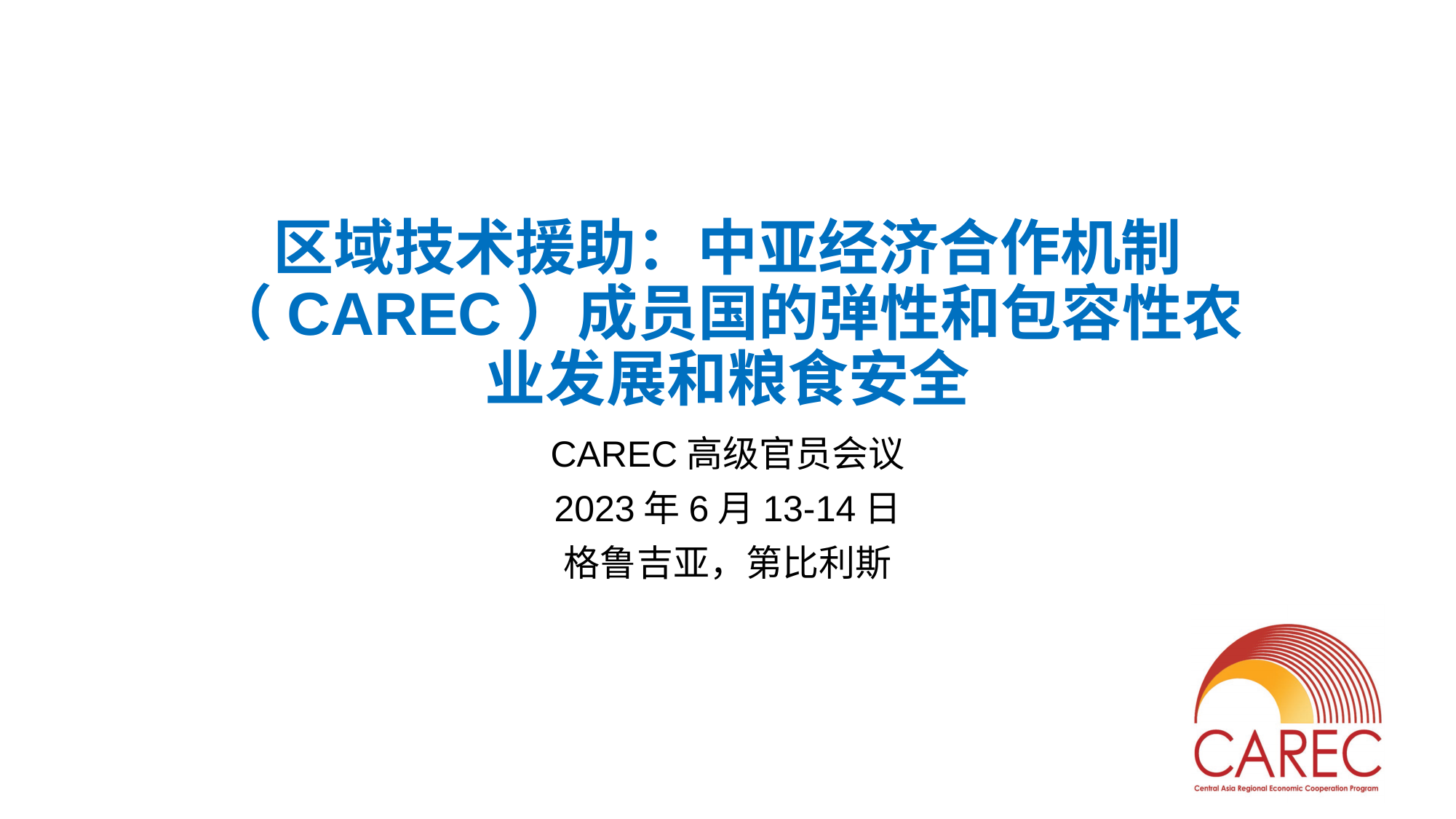

# 区域技术援助：中亚经济合作机制（CAREC）成员国的弹性和包容性农业发展和粮食安全
CAREC高级官员会议
2023年6月13-14日
格鲁吉亚，第比利斯